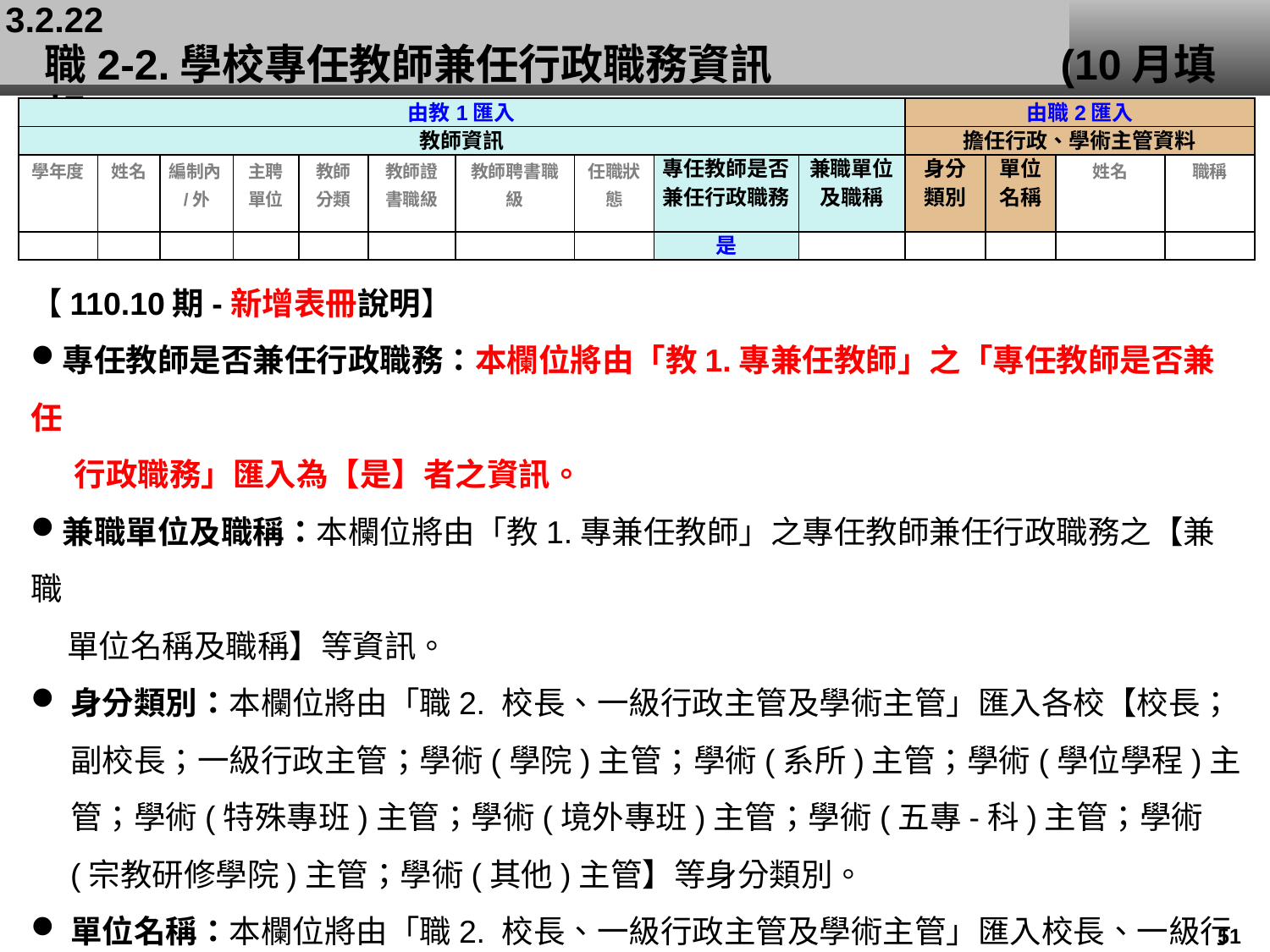

3.2.22
# 職2-2.學校專任教師兼任行政職務資訊		     	(10月填報)
| 由教1匯入 |  |  |  |  |  |  |  |  |  | 由職2匯入 |  |  |  |
| --- | --- | --- | --- | --- | --- | --- | --- | --- | --- | --- | --- | --- | --- |
| 教師資訊 |  |  |  |  |  |  |  |  |  | 擔任行政、學術主管資料 |  |  |  |
| 學年度 | 姓名 | 編制內/外 | 主聘單位 | 教師分類 | 教師證書職級 | 教師聘書職級 | 任職狀態 | 專任教師是否兼任行政職務 | 兼職單位及職稱 | 身分類別 | 單位名稱 | 姓名 | 職稱 |
|  |  |  |  |  |  |  |  | 是 |  |  |  |  |  |
【110.10期-新增表冊說明】
專任教師是否兼任行政職務：本欄位將由「教1.專兼任教師」之「專任教師是否兼任
     行政職務」匯入為【是】者之資訊。
兼職單位及職稱：本欄位將由「教1.專兼任教師」之專任教師兼任行政職務之【兼職
    單位名稱及職稱】等資訊。
身分類別：本欄位將由「職2. 校長、一級行政主管及學術主管」匯入各校【校長；副校長；一級行政主管；學術(學院)主管；學術(系所)主管；學術(學位學程)主管；學術(特殊專班)主管；學術(境外專班)主管；學術(五專-科)主管；學術(宗教研修學院)主管；學術(其他)主管】等身分類別。
單位名稱：本欄位將由「職2. 校長、一級行政主管及學術主管」匯入校長、一級行政主管及學術主管之【任職單位名稱】。